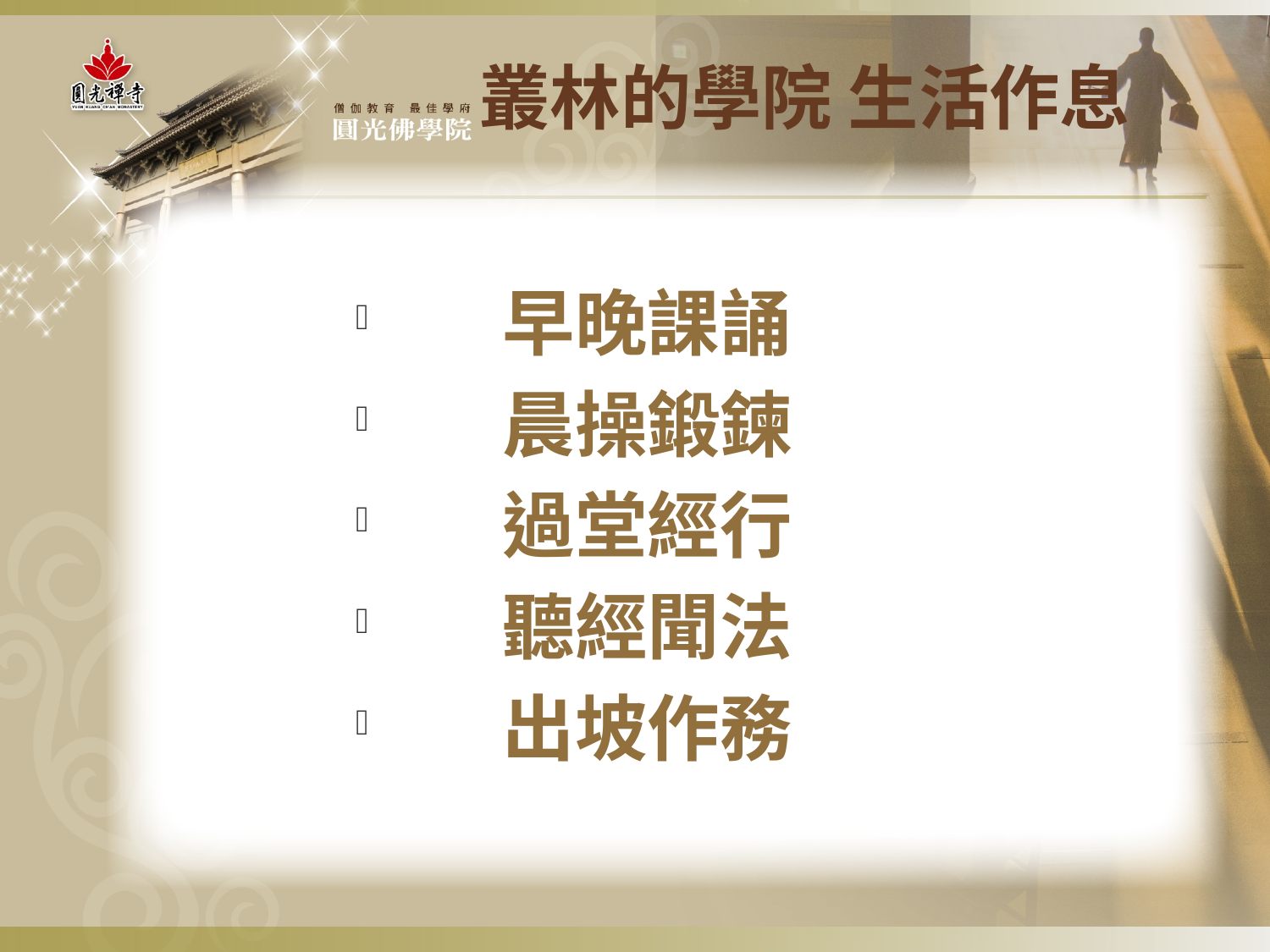

# 叢林的學院 生活作息
早晚課誦
晨操鍛鍊
過堂經行
聽經聞法
出坡作務